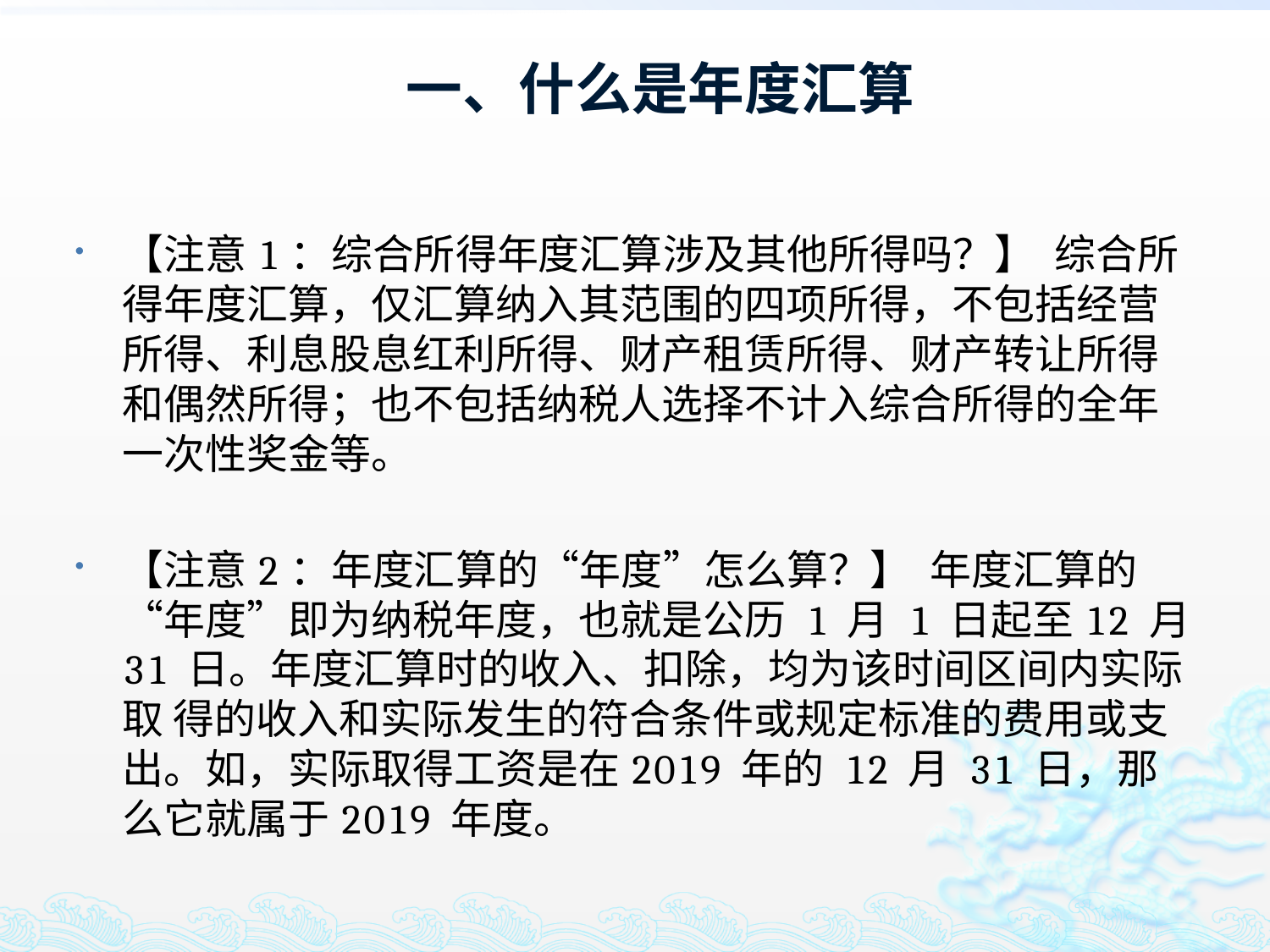

# 一、什么是年度汇算
【注意1：综合所得年度汇算涉及其他所得吗？】  综合所得年度汇算，仅汇算纳入其范围的四项所得，不包括经营所得、利息股息红利所得、财产租赁所得、财产转让所得和偶然所得；也不包括纳税人选择不计入综合所得的全年一次性奖金等。

【注意2：年度汇算的“年度”怎么算？】  年度汇算的“年度”即为纳税年度，也就是公历 1 月 1 日起至12 月 31 日。年度汇算时的收入、扣除，均为该时间区间内实际取 得的收入和实际发生的符合条件或规定标准的费用或支出。如，实际取得工资是在2019 年的 12 月 31 日，那么它就属于2019 年度。